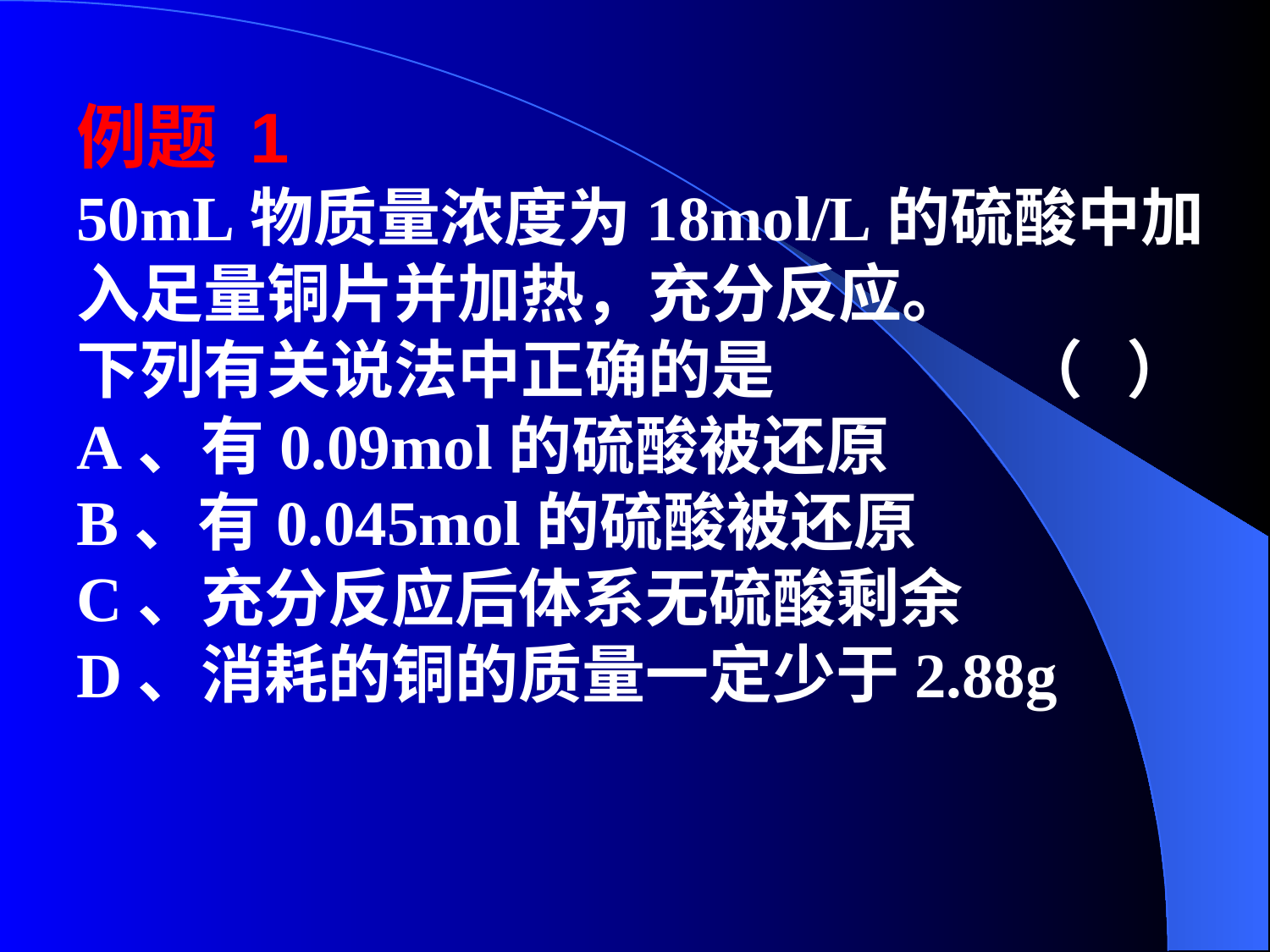

# 例题 1 50mL物质量浓度为18mol/L的硫酸中加入足量铜片并加热，充分反应。 下列有关说法中正确的是                 （   ） A、有0.09mol的硫酸被还原        B、有0.045mol的硫酸被还原 C、充分反应后体系无硫酸剩余     D、消耗的铜的质量一定少于2.88g

2